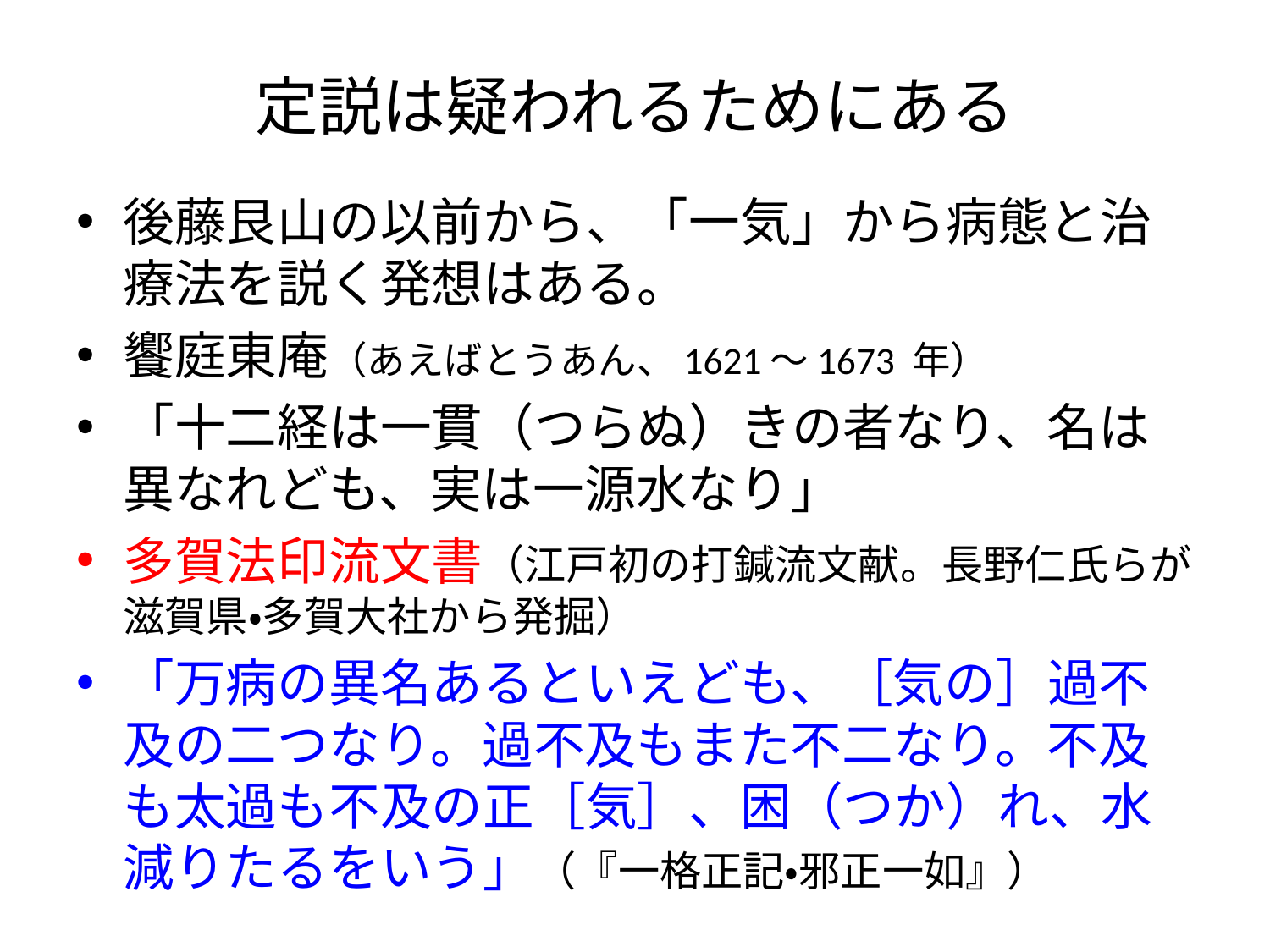

# 定説は疑われるためにある
後藤艮山の以前から、「一気」から病態と治療法を説く発想はある。
饗庭東庵（あえばとうあん、1621〜1673 年）
「十二経は一貫（つらぬ）きの者なり、名は異なれども、実は一源水なり」
多賀法印流文書（江戸初の打鍼流文献。長野仁氏らが滋賀県・多賀大社から発掘）
「万病の異名あるといえども、［気の］過不及の二つなり。過不及もまた不二なり。不及も太過も不及の正［気］、困（つか）れ、水減りたるをいう」（『一格正記・邪正一如』）